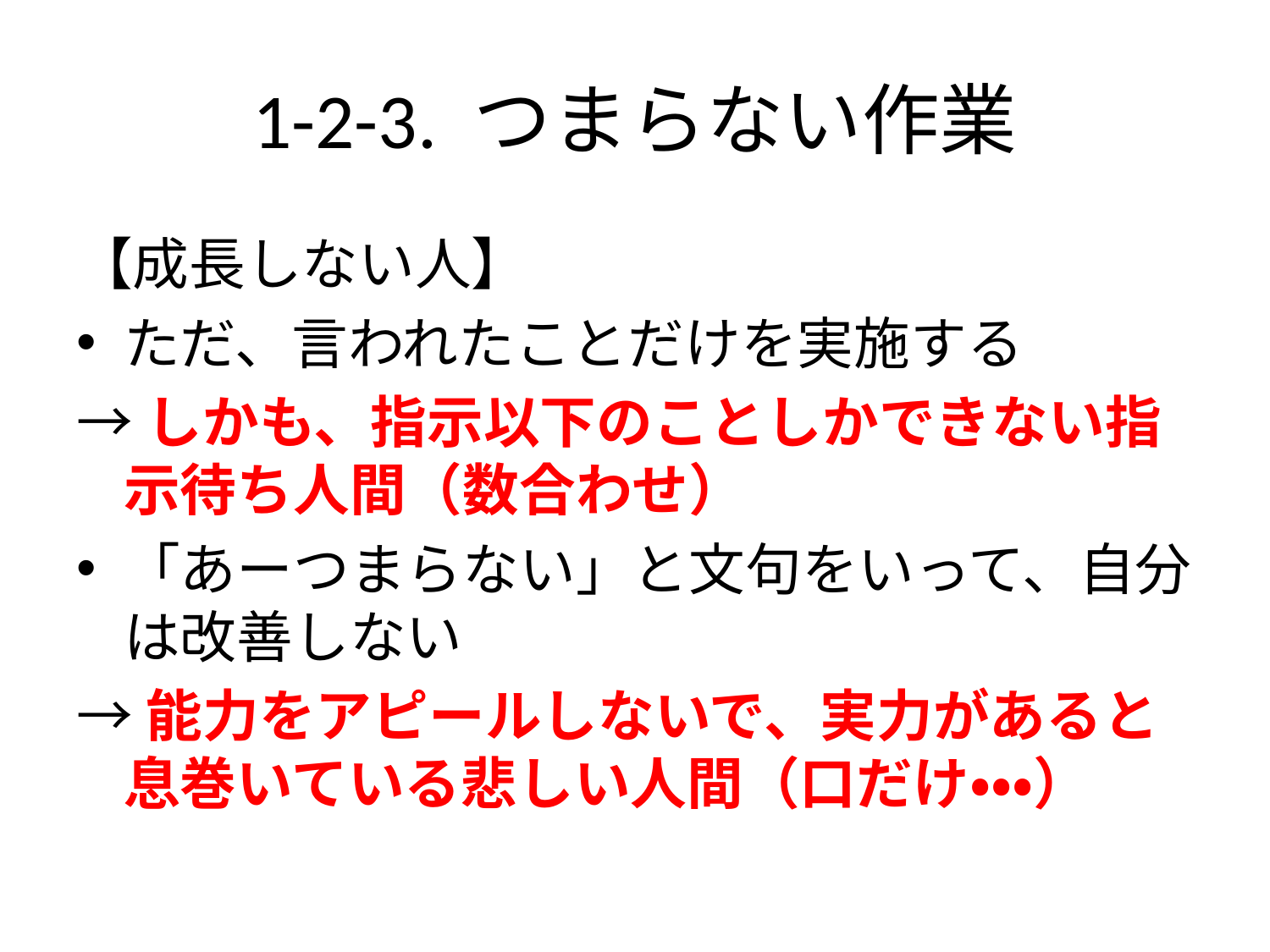

# 1-2-3. つまらない作業
【成長しない人】
ただ、言われたことだけを実施する
→しかも、指示以下のことしかできない指示待ち人間（数合わせ）
「あーつまらない」と文句をいって、自分は改善しない
→能力をアピールしないで、実力があると息巻いている悲しい人間（口だけ・・・）